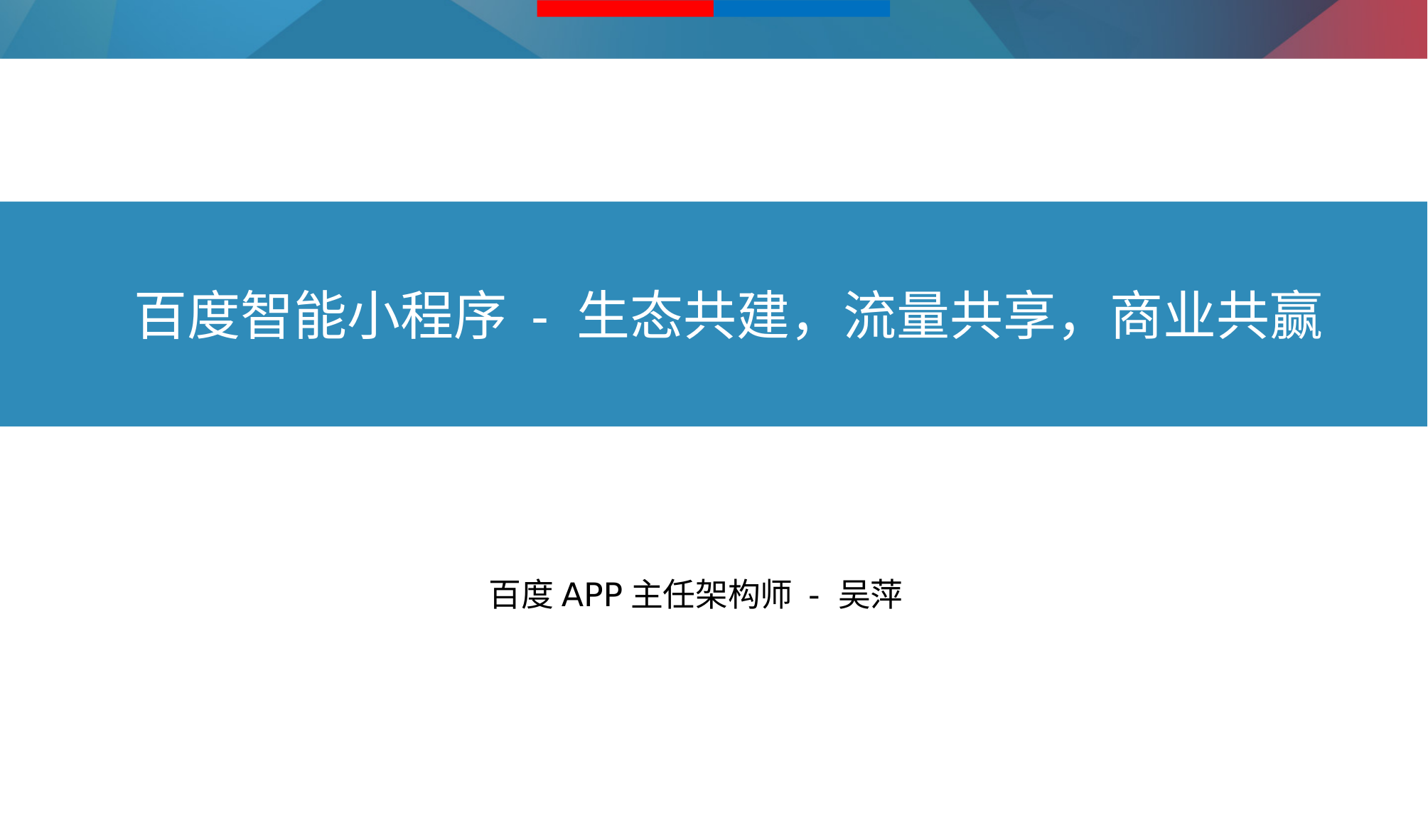

百度
百度智能小程序 - 生态共建，流量共享，商业共赢
百度APP主任架构师 - 吴萍